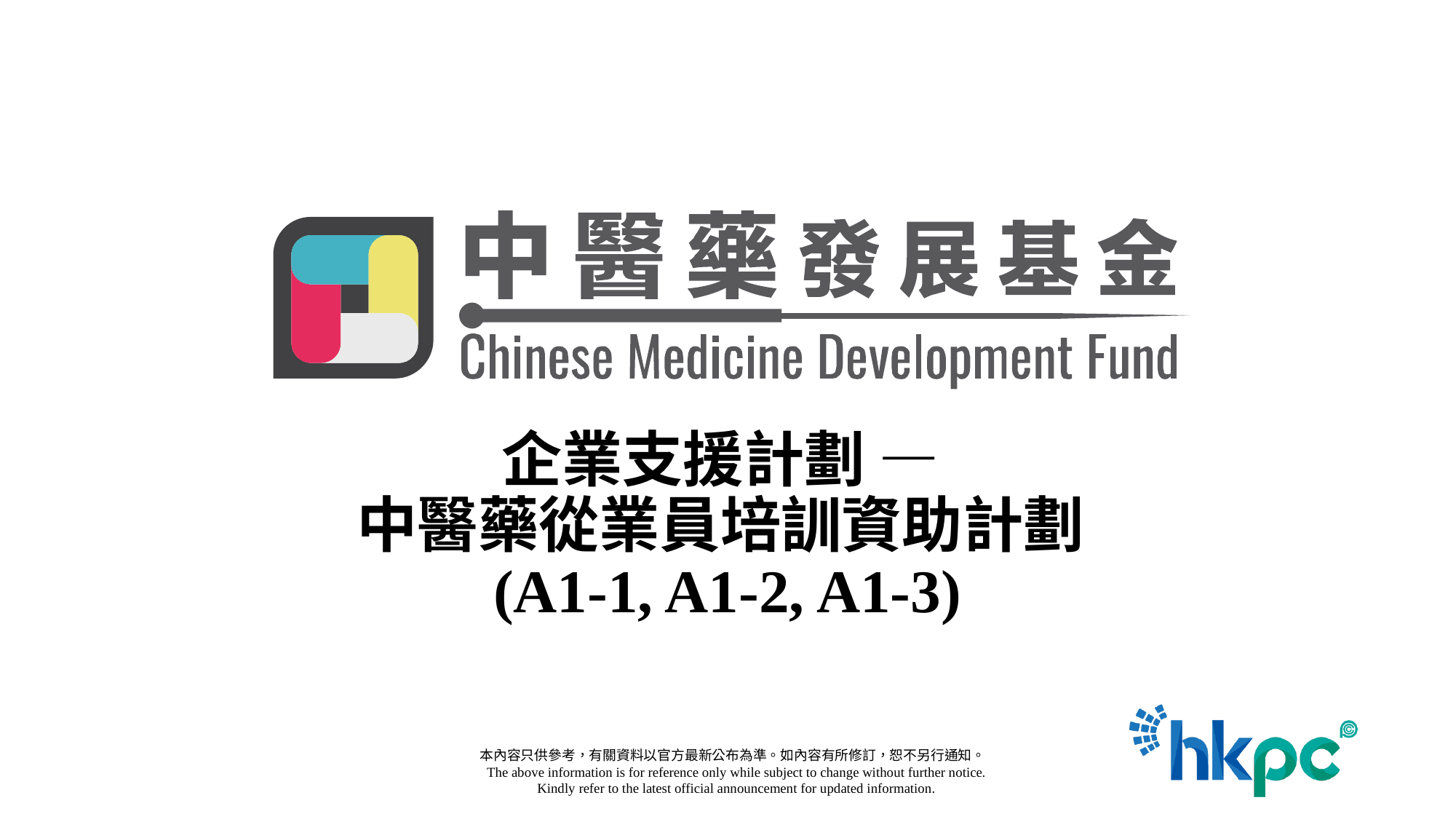

# 企業支援計劃 — 中醫藥從業員培訓資助計劃 (A1-1, A1-2, A1-3)

  本內容只供參考，有關資料以官方最新公布為準。如內容有所修訂，恕不另行通知。
     The above information is for reference only while subject to change without further notice.
     Kindly refer to the latest official announcement for updated information.